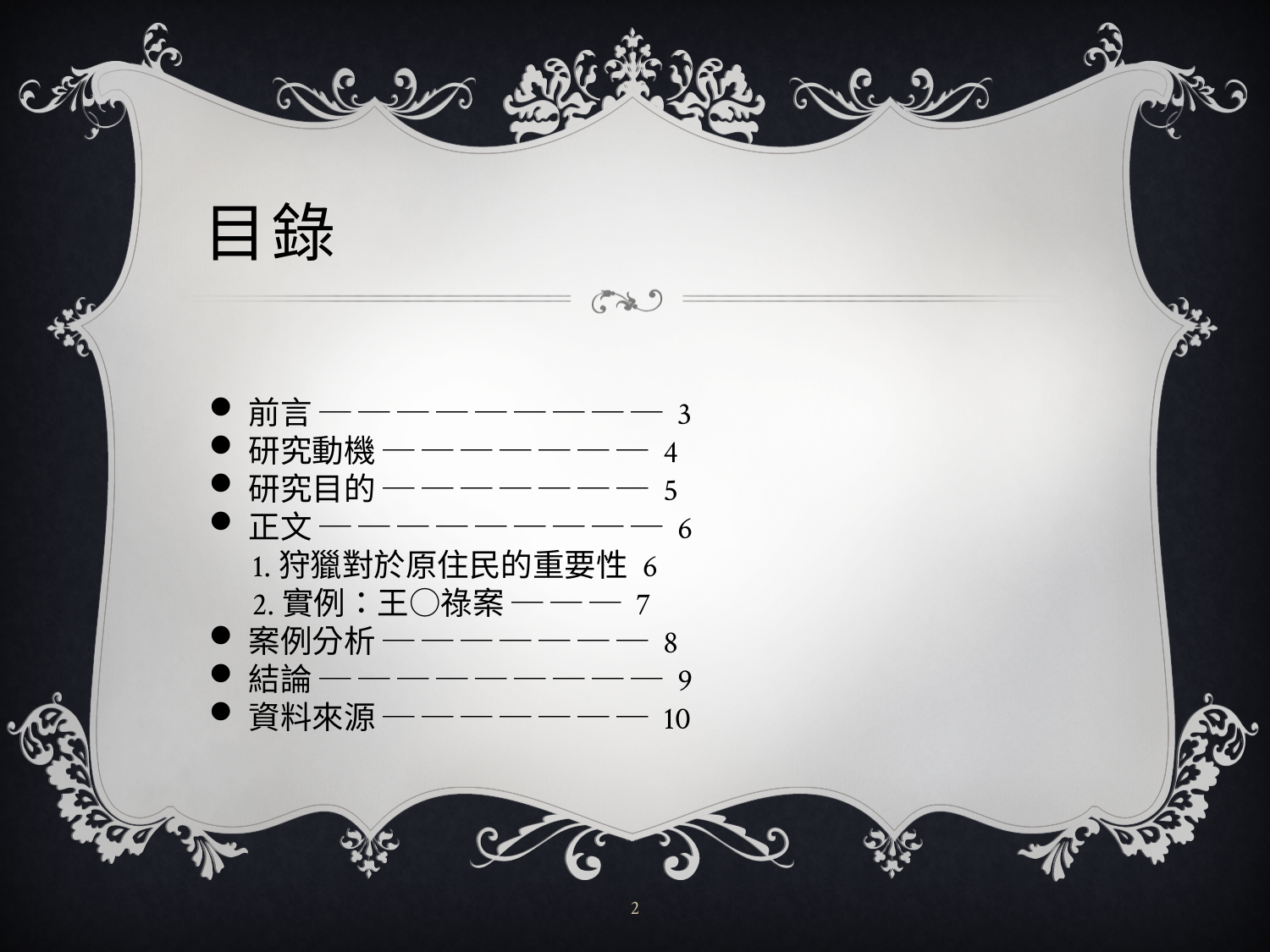

# 目錄
前言 ─ ─ ─ ─ ─ ─ ─ ─ ─ 3
研究動機 ─ ─ ─ ─ ─ ─ ─ 4
研究目的 ─ ─ ─ ─ ─ ─ ─ 5
正文 ─ ─ ─ ─ ─ ─ ─ ─ ─ 6
      1.狩獵對於原住民的重要性 6
      2.實例：王○祿案 ─ ─ ─ 7
案例分析 ─ ─ ─ ─ ─ ─ ─ 8
結論 ─ ─ ─ ─ ─ ─ ─ ─ ─ 9
資料來源 ─ ─ ─ ─ ─ ─ ─ 10
2